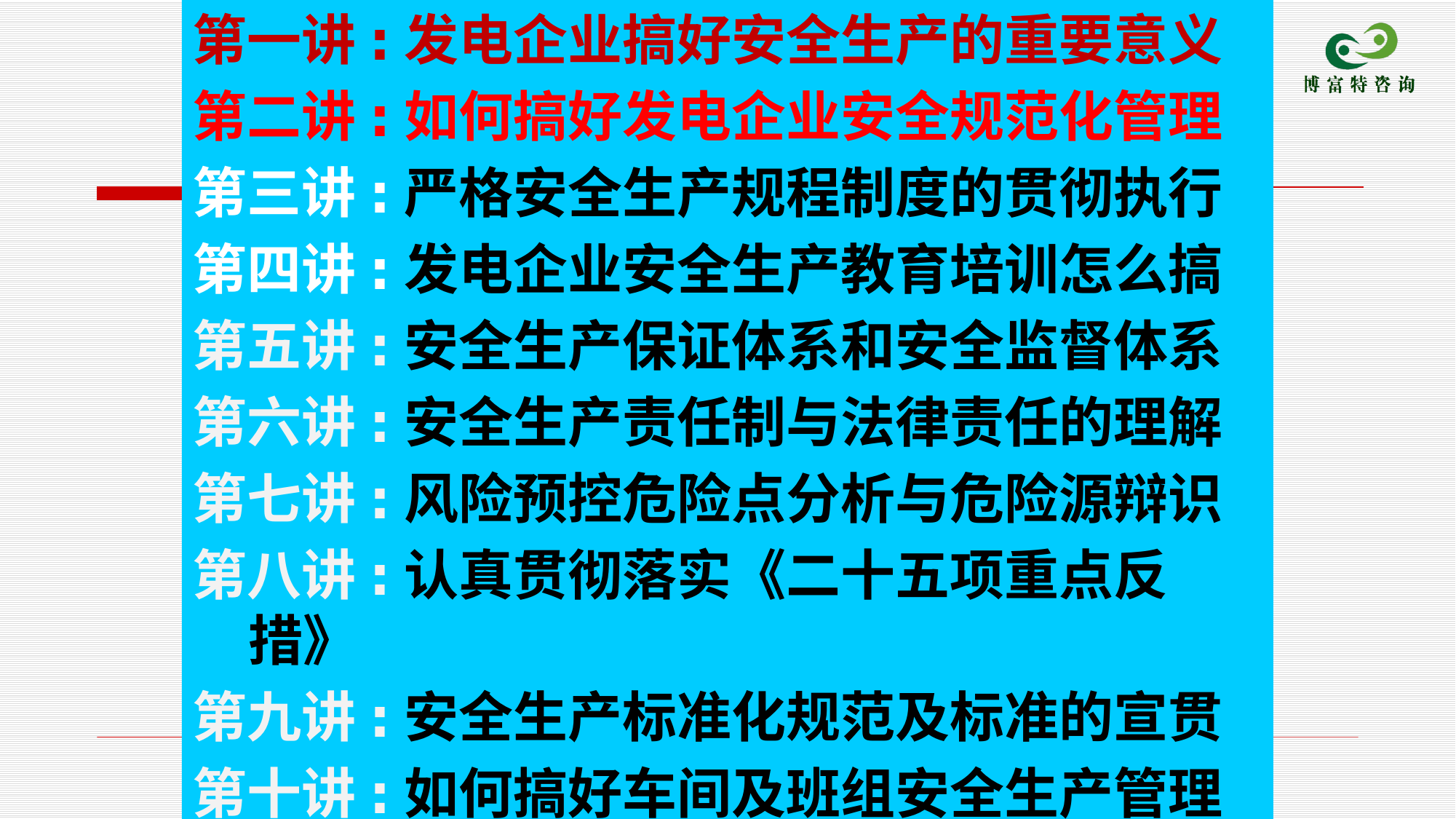

第一讲:发电企业搞好安全生产的重要意义
第二讲:如何搞好发电企业安全规范化管理
第三讲:严格安全生产规程制度的贯彻执行
第四讲:发电企业安全生产教育培训怎么搞
第五讲:安全生产保证体系和安全监督体系
第六讲:安全生产责任制与法律责任的理解
第七讲:风险预控危险点分析与危险源辩识
第八讲:认真贯彻落实《二十五项重点反措》
第九讲:安全生产标准化规范及标准的宣贯
第十讲:如何搞好车间及班组安全生产管理